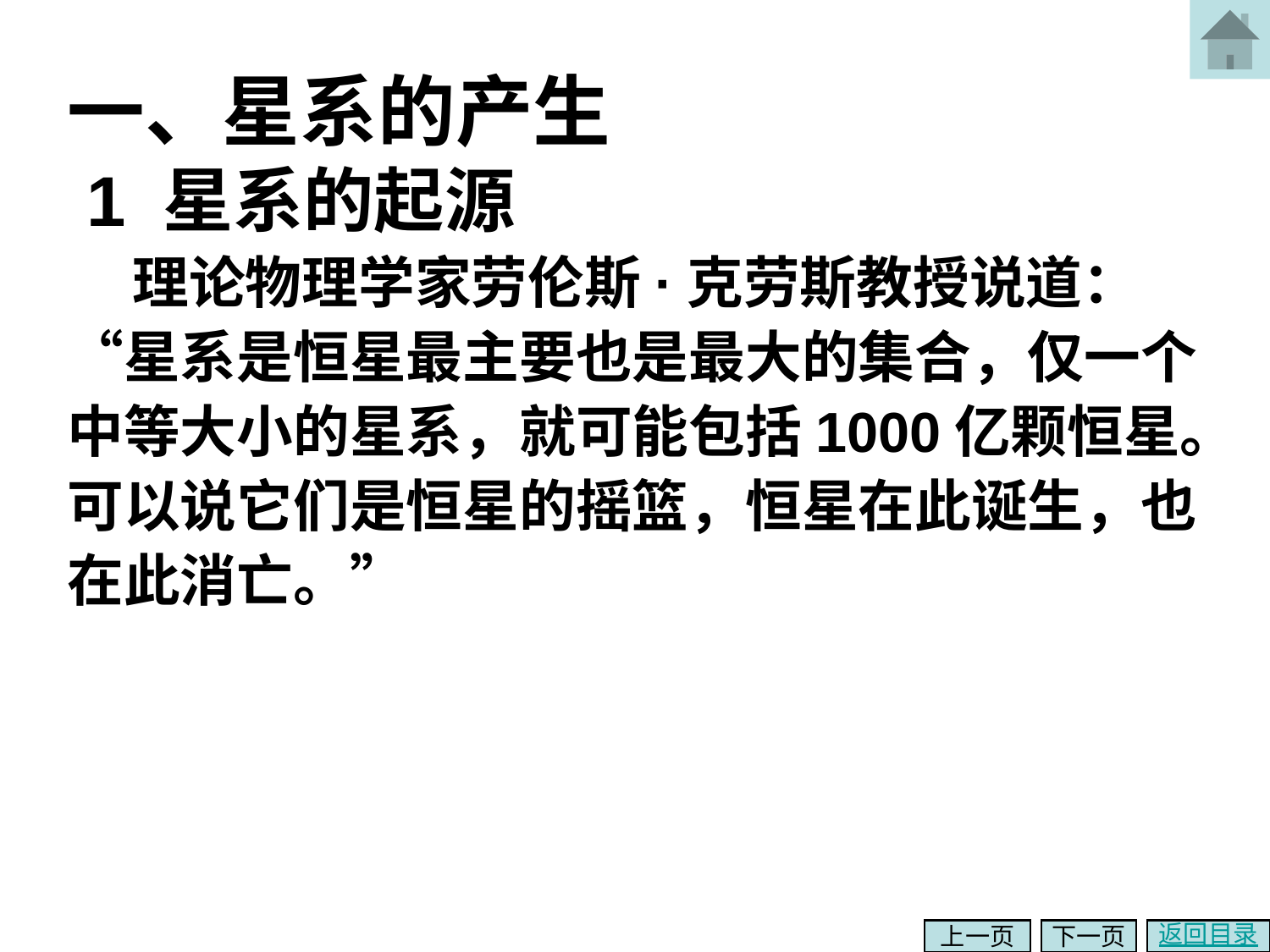

一、星系的产生
 1 星系的起源
        理论物理学家劳伦斯·克劳斯教授说道：“星系是恒星最主要也是最大的集合，仅一个中等大小的星系，就可能包括1000亿颗恒星。可以说它们是恒星的摇篮，恒星在此诞生，也在此消亡。”
上一页
下一页
返回目录